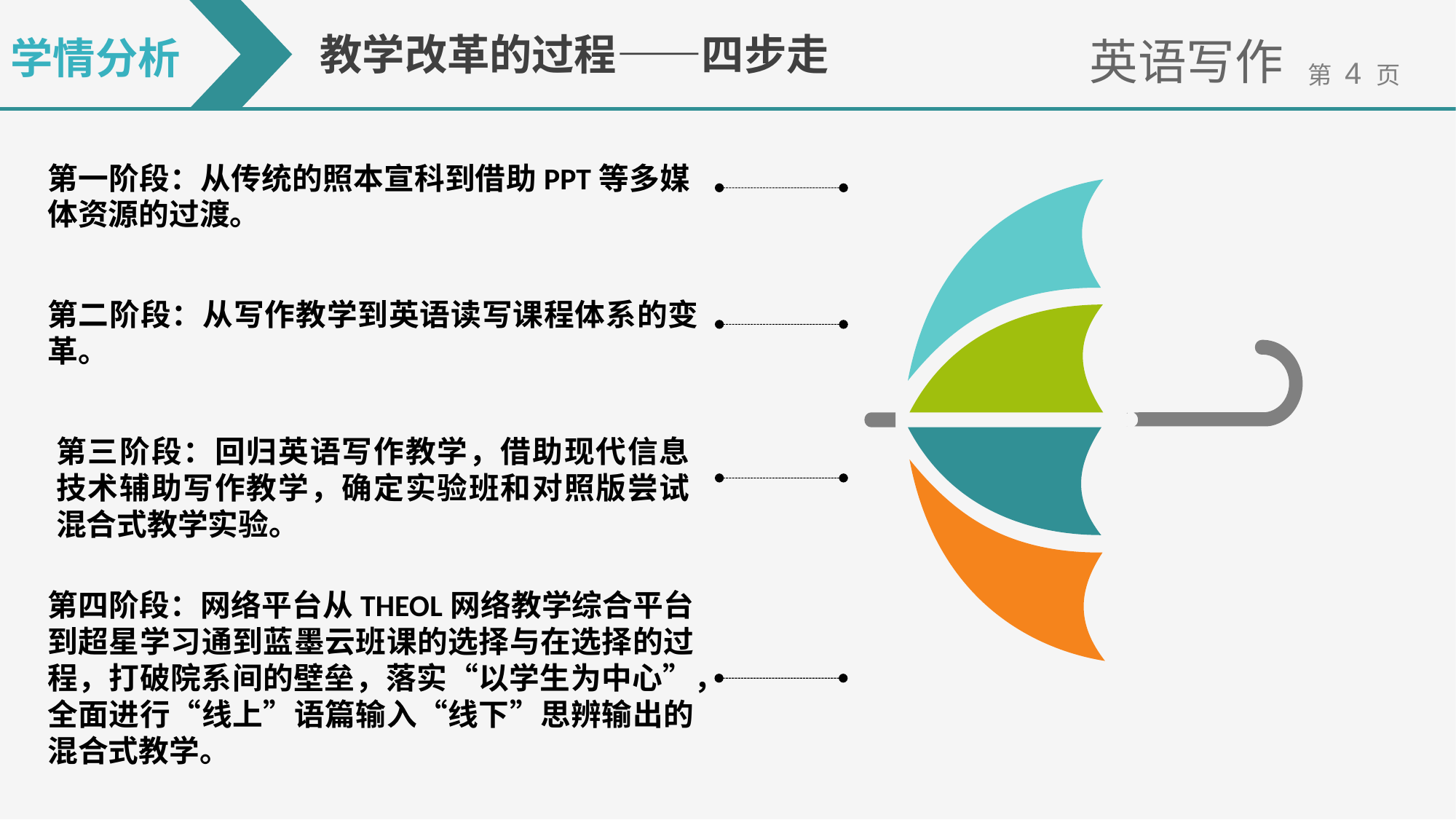

教学改革的过程——四步走
学情分析
英语写作
第一阶段：从传统的照本宣科到借助PPT等多媒体资源的过渡。

第二阶段：从写作教学到英语读写课程体系的变革。
第三阶段：回归英语写作教学，借助现代信息技术辅助写作教学，确定实验班和对照版尝试混合式教学实验。
第四阶段：网络平台从THEOL网络教学综合平台到超星学习通到蓝墨云班课的选择与在选择的过程，打破院系间的壁垒，落实“以学生为中心”，全面进行“线上”语篇输入“线下”思辨输出的混合式教学。